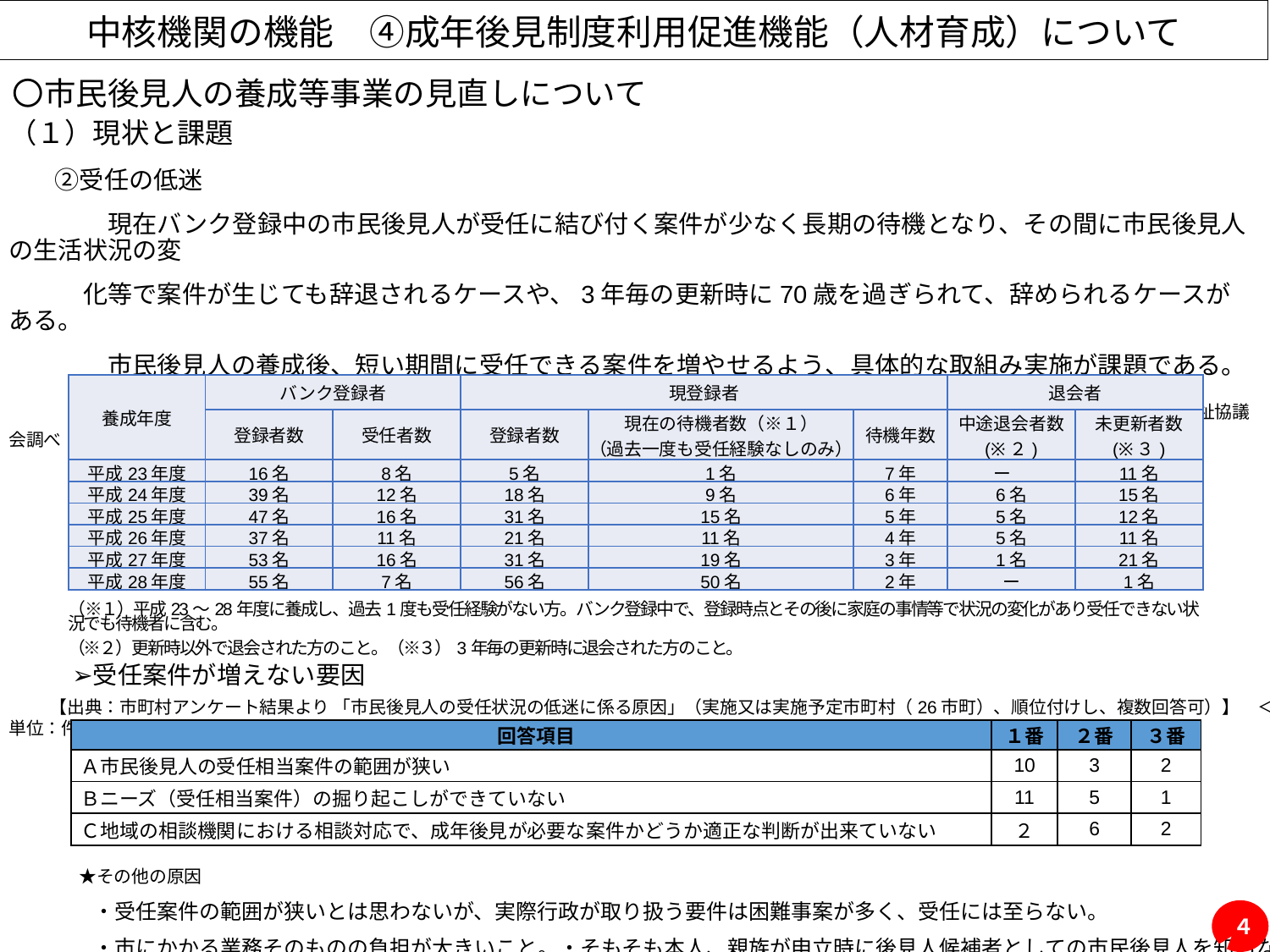

中核機関の機能　④成年後見制度利用促進機能（人材育成）について
〇市民後見人の養成等事業の見直しについて
（１）現状と課題
　　②受任の低迷
　　　　現在バンク登録中の市民後見人が受任に結び付く案件が少なく長期の待機となり、その間に市民後見人の生活状況の変
　　　化等で案件が生じても辞退されるケースや、3年毎の更新時に70歳を過ぎられて、辞められるケースがある。
　　　　市民後見人の養成後、短い期間に受任できる案件を増やせるよう、具体的な取組み実施が課題である。
　　　➢バンク登録者の待機期間　　　　　　　　　　　　　　　　　　　　　　　　　　【出典：大阪府社会福祉協議会調べ（大阪市、堺市除く）】

| 養成年度 | バンク登録者 |  | 現登録者 |  |  | 退会者 |  |
| --- | --- | --- | --- | --- | --- | --- | --- |
|  | 登録者数 | 受任者数 | 登録者数 | 現在の待機者数（※１） （過去一度も受任経験なしのみ） | 待機年数 | 中途退会者数 (※２) | 未更新者数 (※３) |
| 平成23年度 | 16名 | 8名 | 5名 | 1名 | 7年 | ー | 11名 |
| 平成24年度 | 39名 | 12名 | 18名 | 9名 | 6年 | 6名 | 15名 |
| 平成25年度 | 47名 | 16名 | 31名 | 15名 | 5年 | 5名 | 12名 |
| 平成26年度 | 37名 | 11名 | 21名 | 11名 | 4年 | 5名 | 11名 |
| 平成27年度 | 53名 | 16名 | 31名 | 19名 | 3年 | 1名 | 21名 |
| 平成28年度 | 55名 | 7名 | 56名 | 50名 | 2年 | ー | 1名 |
（※１）平成23～28年度に養成し、過去1度も受任経験がない方。バンク登録中で、登録時点とその後に家庭の事情等で状況の変化があり受任できない状況でも待機者に含む。
（※２）更新時以外で退会された方のこと。（※３）3年毎の更新時に退会された方のこと。
　　　➢受任案件が増えない要因
　　【出典：市町村アンケート結果より 「市民後見人の受任状況の低迷に係る原因」（実施又は実施予定市町村（26市町）、順位付けし、複数回答可）】　＜単位：件数＞

　　　　★その他の原因
　　　　・受任案件の範囲が狭いとは思わないが、実際行政が取り扱う要件は困難事案が多く、受任には至らない。
　　　　・市にかかる業務そのものの負担が大きいこと。・そもそも本人、親族が申立時に後見人候補者としての市民後見人を知らないのではないか。
| 回答項目 | １番 | ２番 | ３番 |
| --- | --- | --- | --- |
| Ａ市民後見人の受任相当案件の範囲が狭い | 10 | 3 | 2 |
| Ｂニーズ（受任相当案件）の掘り起こしができていない | 11 | 5 | 1 |
| Ｃ地域の相談機関における相談対応で、成年後見が必要な案件かどうか適正な判断が出来ていない | ２ | 6 | 2 |
４
４